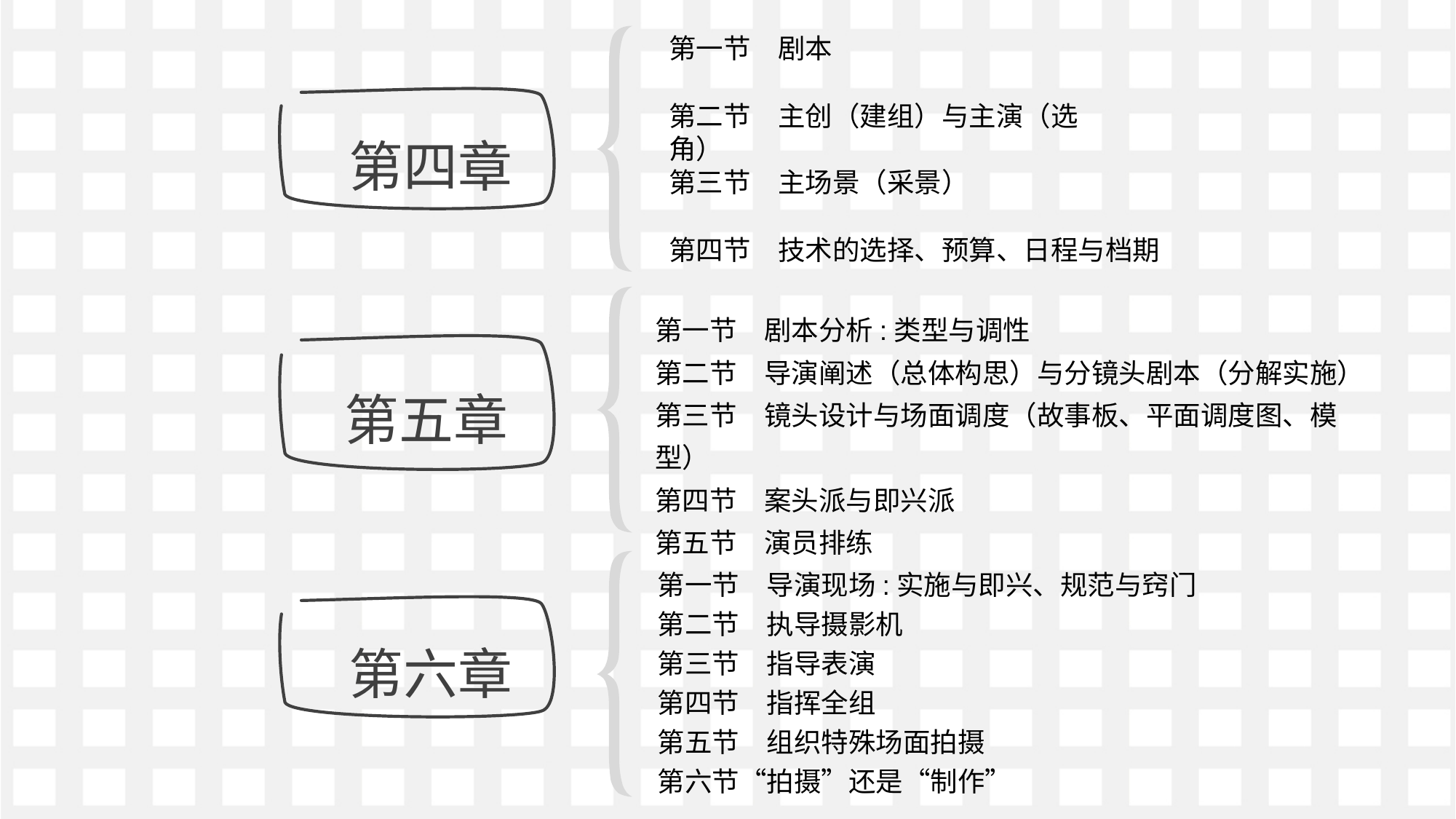

第一节	剧本

 第四章
第二节	主创（建组）与主演（选角）
第三节	主场景（采景）
第四节	技术的选择、预算、日程与档期

第一节	剧本分析:类型与调性
第二节	导演阐述（总体构思）与分镜头剧本（分解实施）第三节	镜头设计与场面调度（故事板、平面调度图、模型）
第四节	案头派与即兴派
第五节	演员排练

 第五章

第一节	导演现场:实施与即兴、规范与窍门
第二节	执导摄影机
第三节	指导表演
第四节	指挥全组
第五节	组织特殊场面拍摄
第六节“拍摄”还是“制作”

 第六章